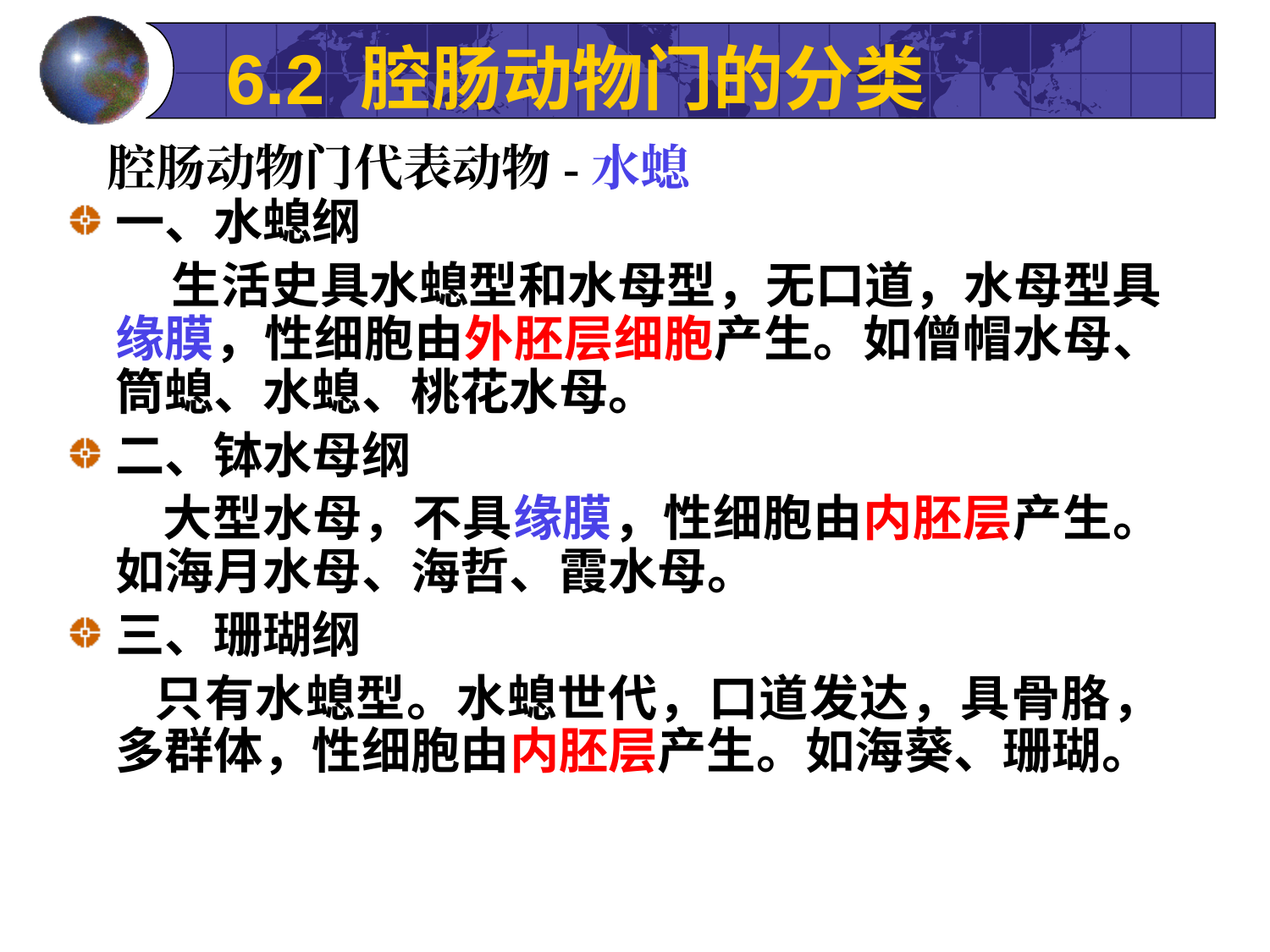

# 6.2 腔肠动物门的分类
腔肠动物门代表动物-水螅
一、水螅纲
        生活史具水螅型和水母型，无口道，水母型具缘膜，性细胞由外胚层细胞产生。如僧帽水母、筒螅、水螅、桃花水母。
二、钵水母纲
       大型水母，不具缘膜，性细胞由内胚层产生。如海月水母、海哲、霞水母。
三、珊瑚纲
      只有水螅型。水螅世代，口道发达，具骨胳，多群体，性细胞由内胚层产生。如海葵、珊瑚。